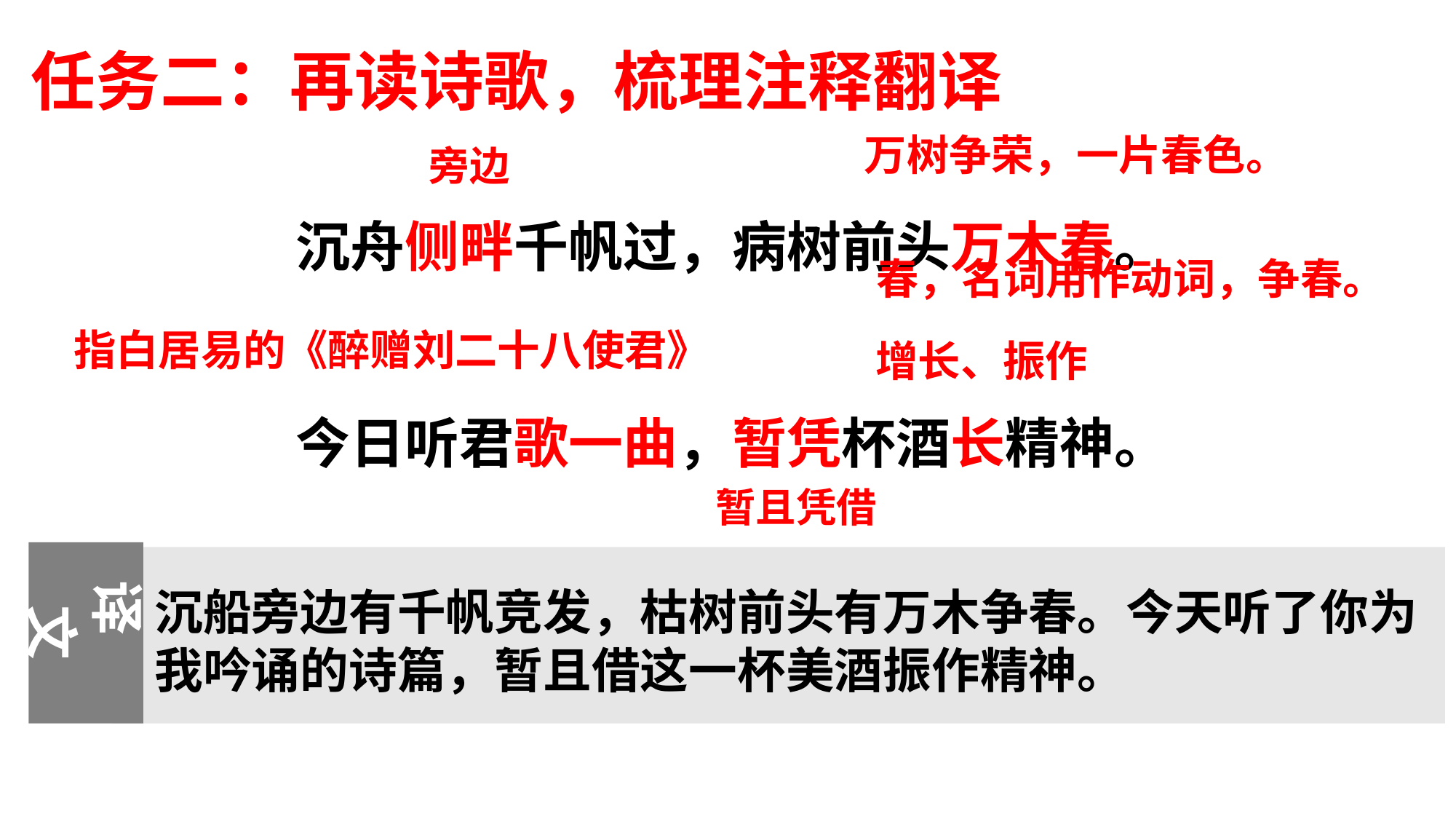

任务二：再读诗歌，梳理注释翻译
沉舟侧畔千帆过，病树前头万木春。
今日听君歌一曲，暂凭杯酒长精神。
旁边
万树争荣，一片春色。
春，名词用作动词，争春。
指白居易的《醉赠刘二十八使君》
增长、振作
暂且凭借
译     文

沉船旁边有千帆竞发，枯树前头有万木争春。今天听了你为
我吟诵的诗篇，暂且借这一杯美酒振作精神。